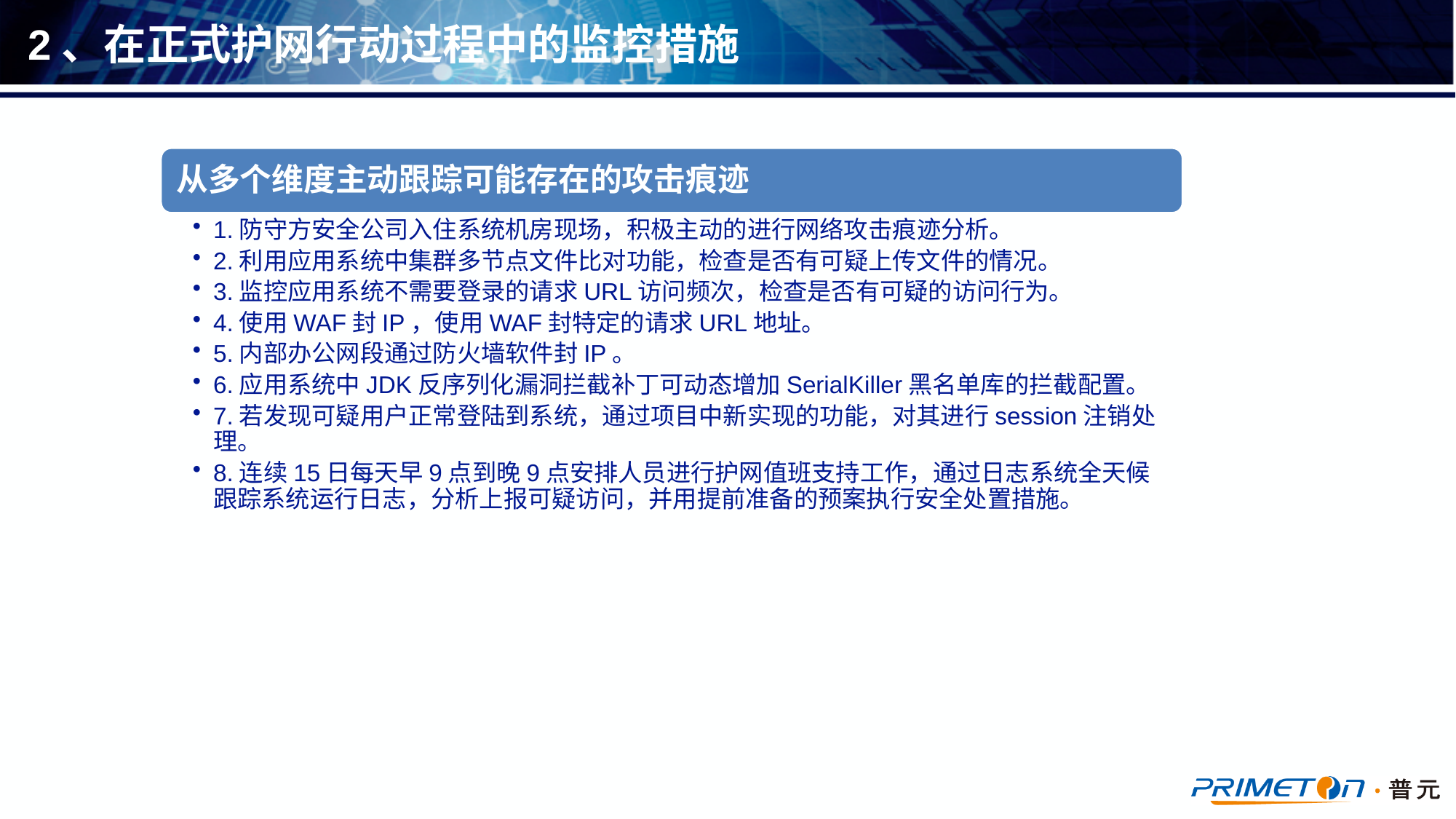

# 2、在正式护网行动过程中的监控措施
从多个维度主动跟踪可能存在的攻击痕迹
1.防守方安全公司入住系统机房现场，积极主动的进行网络攻击痕迹分析。
2.利用应用系统中集群多节点文件比对功能，检查是否有可疑上传文件的情况。
3.监控应用系统不需要登录的请求URL访问频次，检查是否有可疑的访问行为。
4.使用WAF封IP，使用WAF封特定的请求URL地址。
5.内部办公网段通过防火墙软件封IP。
6.应用系统中JDK反序列化漏洞拦截补丁可动态增加SerialKiller黑名单库的拦截配置。
7.若发现可疑用户正常登陆到系统，通过项目中新实现的功能，对其进行session注销处理。
8.连续15日每天早9点到晚9点安排人员进行护网值班支持工作，通过日志系统全天候跟踪系统运行日志，分析上报可疑访问，并用提前准备的预案执行安全处置措施。